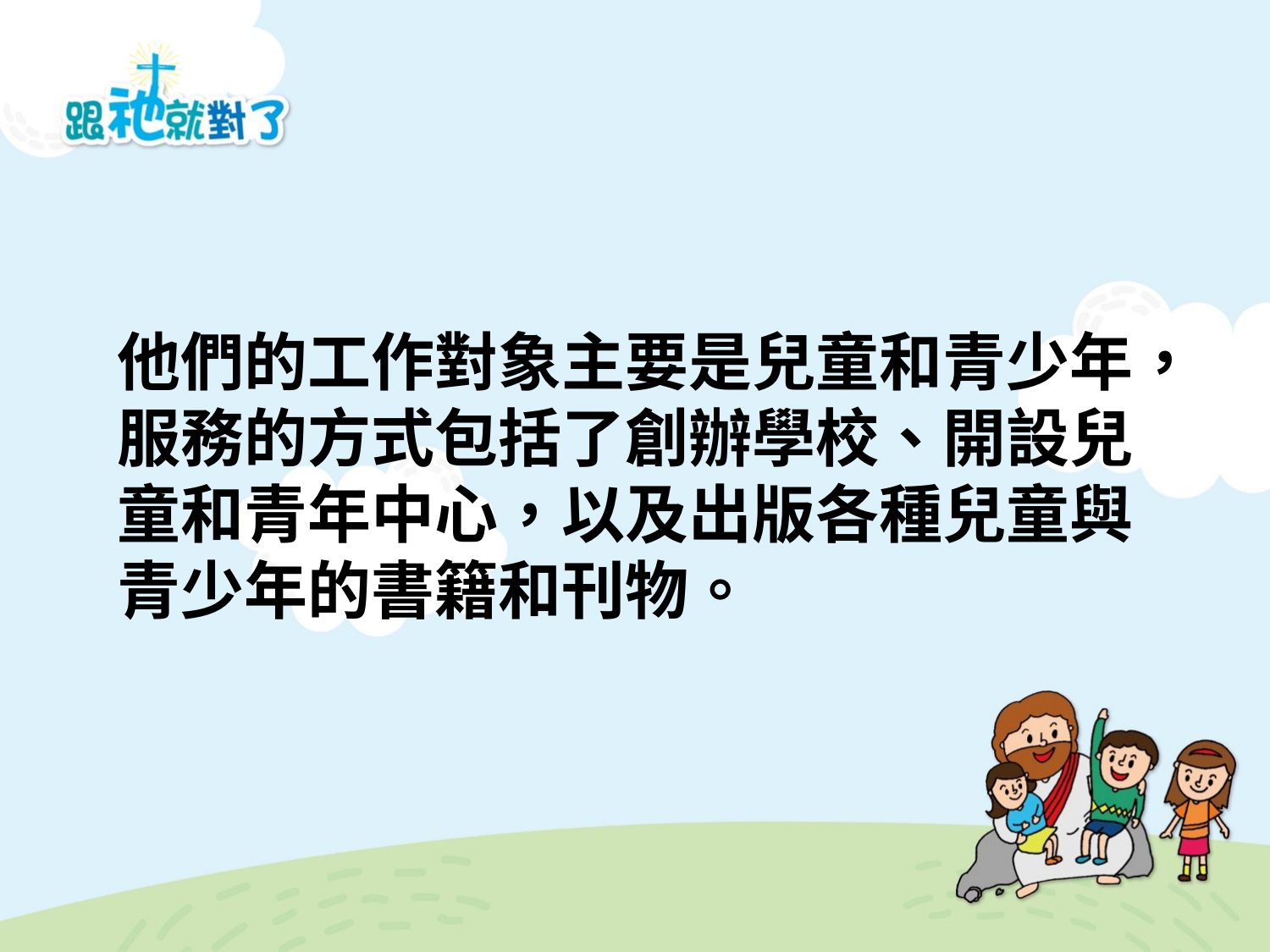

他們的工作對象主要是兒童和青少年，服務的方式包括了創辦學校、開設兒童和青年中心，以及出版各種兒童與青少年的書籍和刊物。